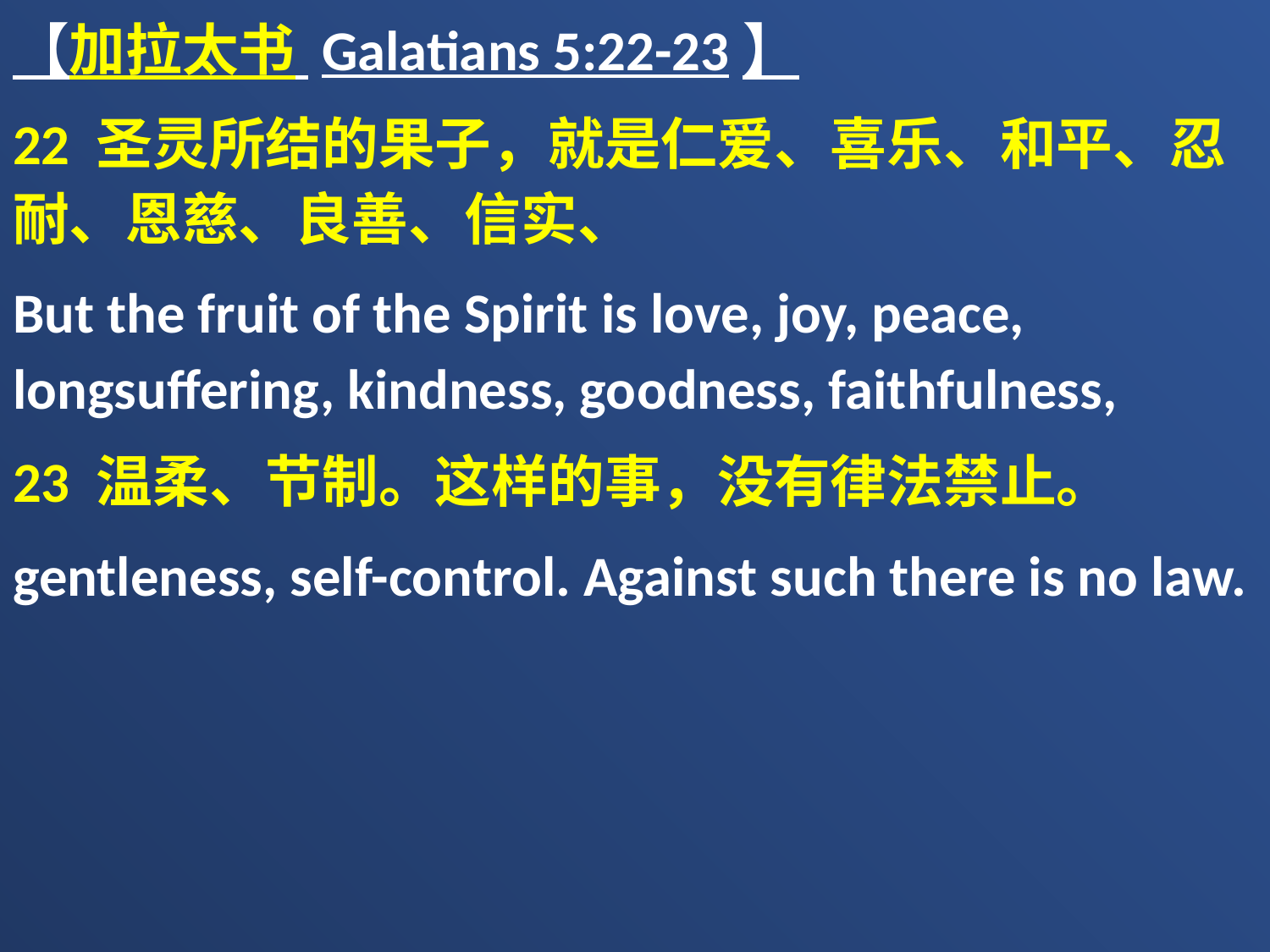

【加拉太书 Galatians 5:22-23】
22 圣灵所结的果子，就是仁爱、喜乐、和平、忍耐、恩慈、良善、信实、
But the fruit of the Spirit is love, joy, peace, longsuffering, kindness, goodness, faithfulness,
23 温柔、节制。这样的事，没有律法禁止。
gentleness, self-control. Against such there is no law.